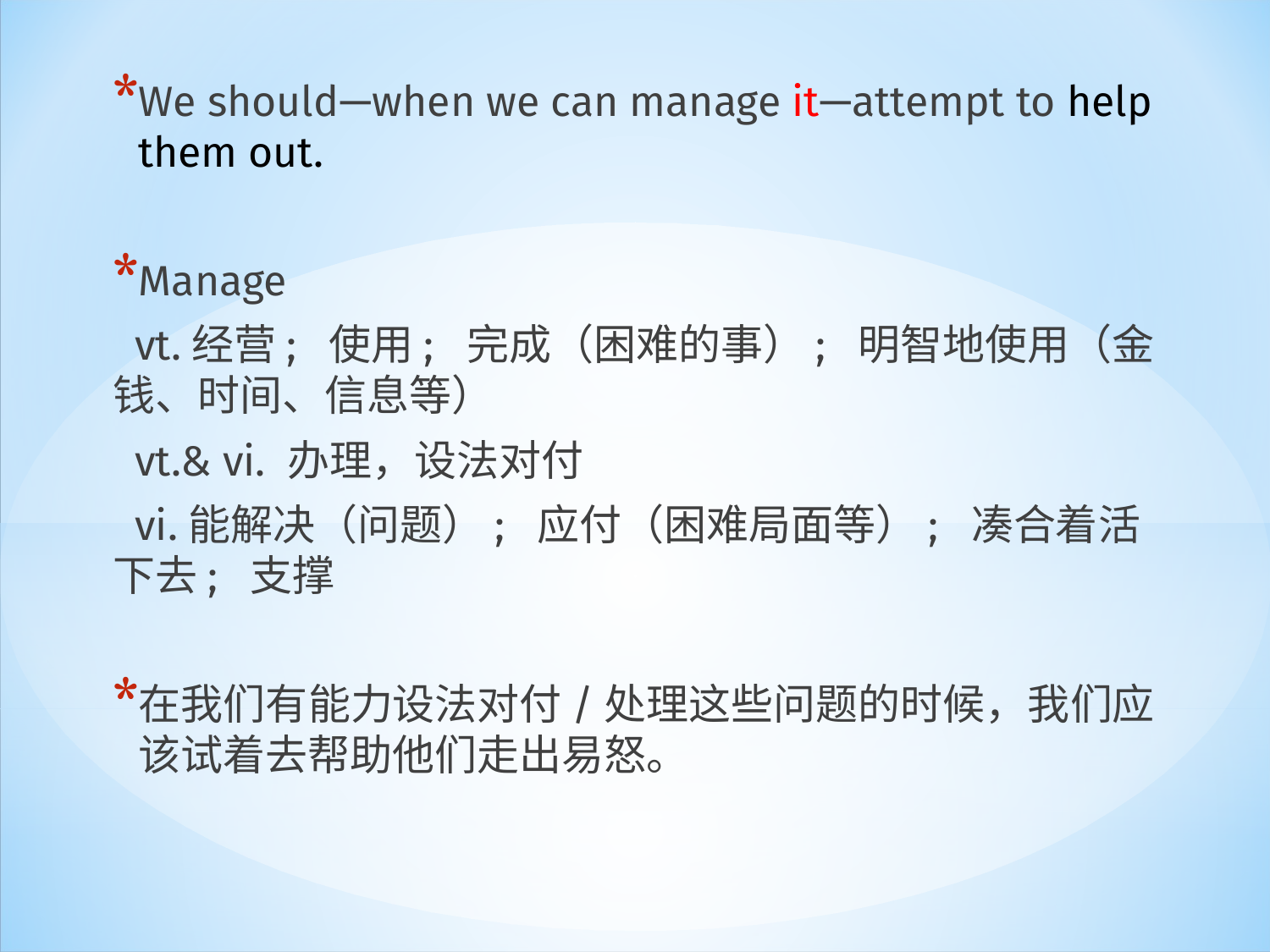

We should—when we can manage it—attempt to help them out.

Manage
  vt.经营;  使用;  完成（困难的事）;  明智地使用（金钱、时间、信息等）
  vt.& vi. 办理，设法对付
  vi.能解决（问题）;  应付（困难局面等）;  凑合着活下去;  支撑

在我们有能力设法对付/处理这些问题的时候，我们应该试着去帮助他们走出易怒。
#